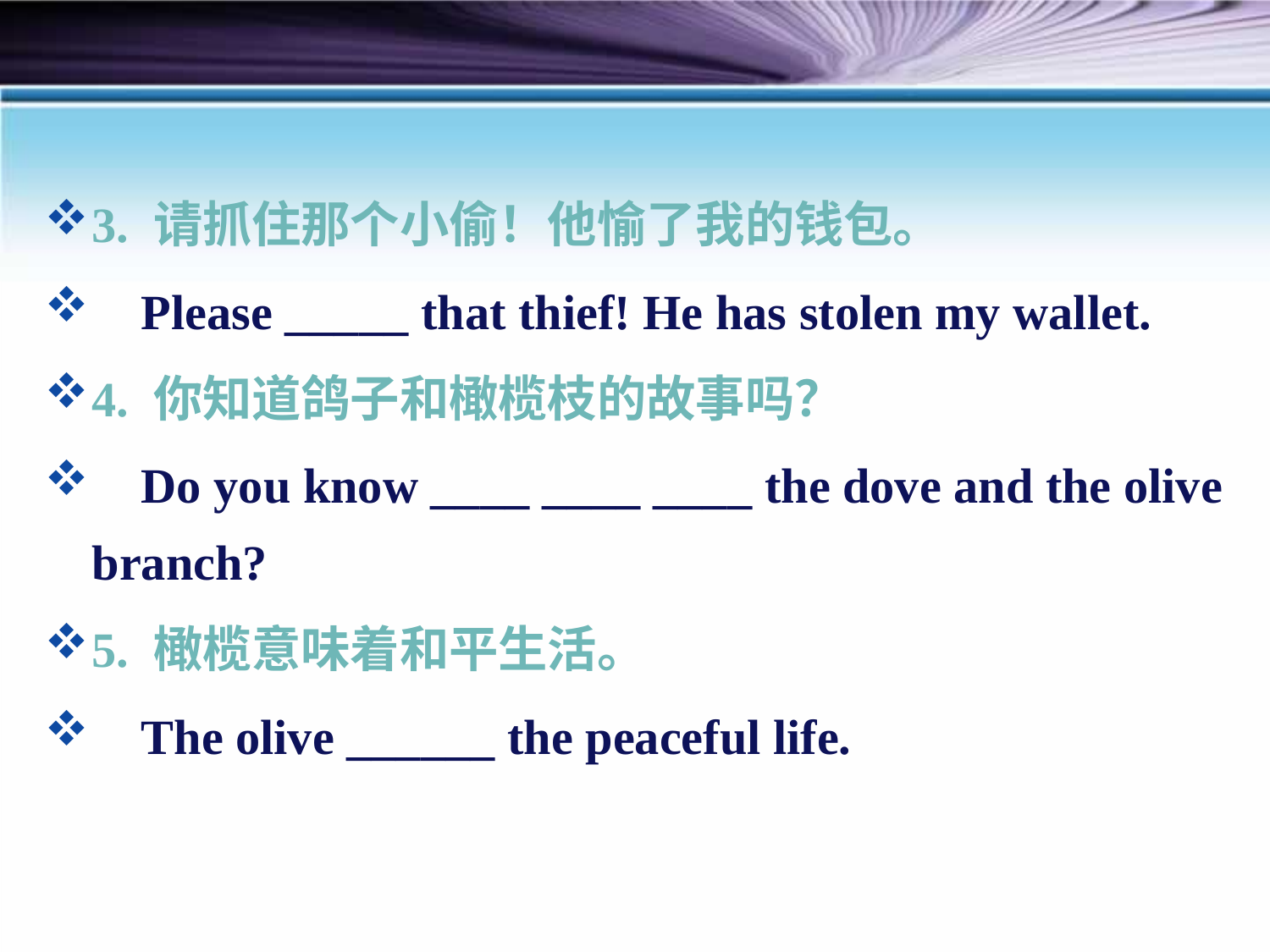

3. 请抓住那个小偷！他愉了我的钱包。
    Please _____ that thief! He has stolen my wallet.
4. 你知道鸽子和橄榄枝的故事吗？
    Do you know ____ ____ ____ the dove and the olive branch?
5. 橄榄意味着和平生活。
    The olive ______ the peaceful life.